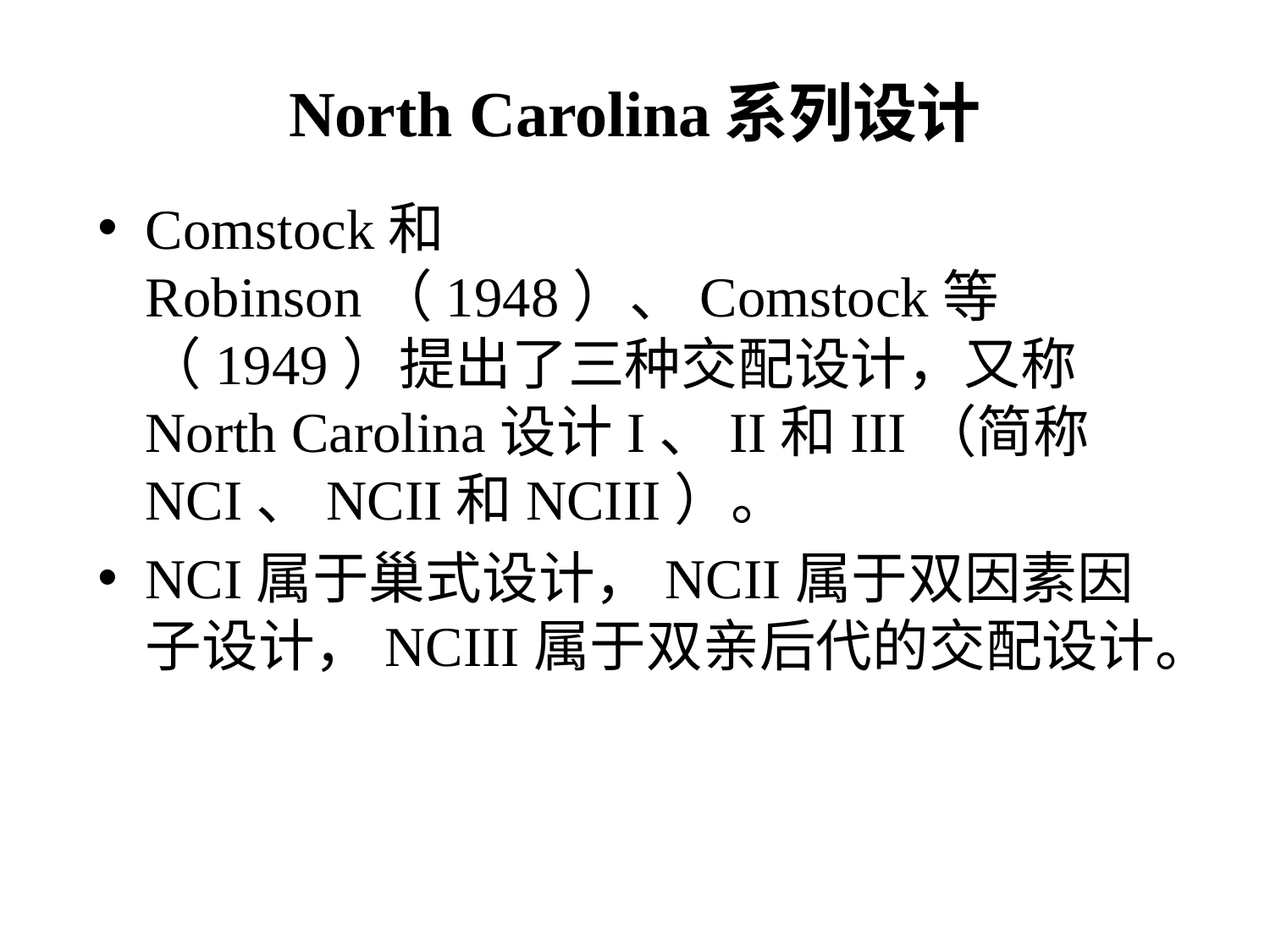

# North Carolina系列设计
Comstock和Robinson（1948）、Comstock等（1949）提出了三种交配设计，又称North Carolina设计I、II和III（简称NCI、NCII和NCIII）。
NCI属于巢式设计，NCII属于双因素因子设计，NCIII属于双亲后代的交配设计。